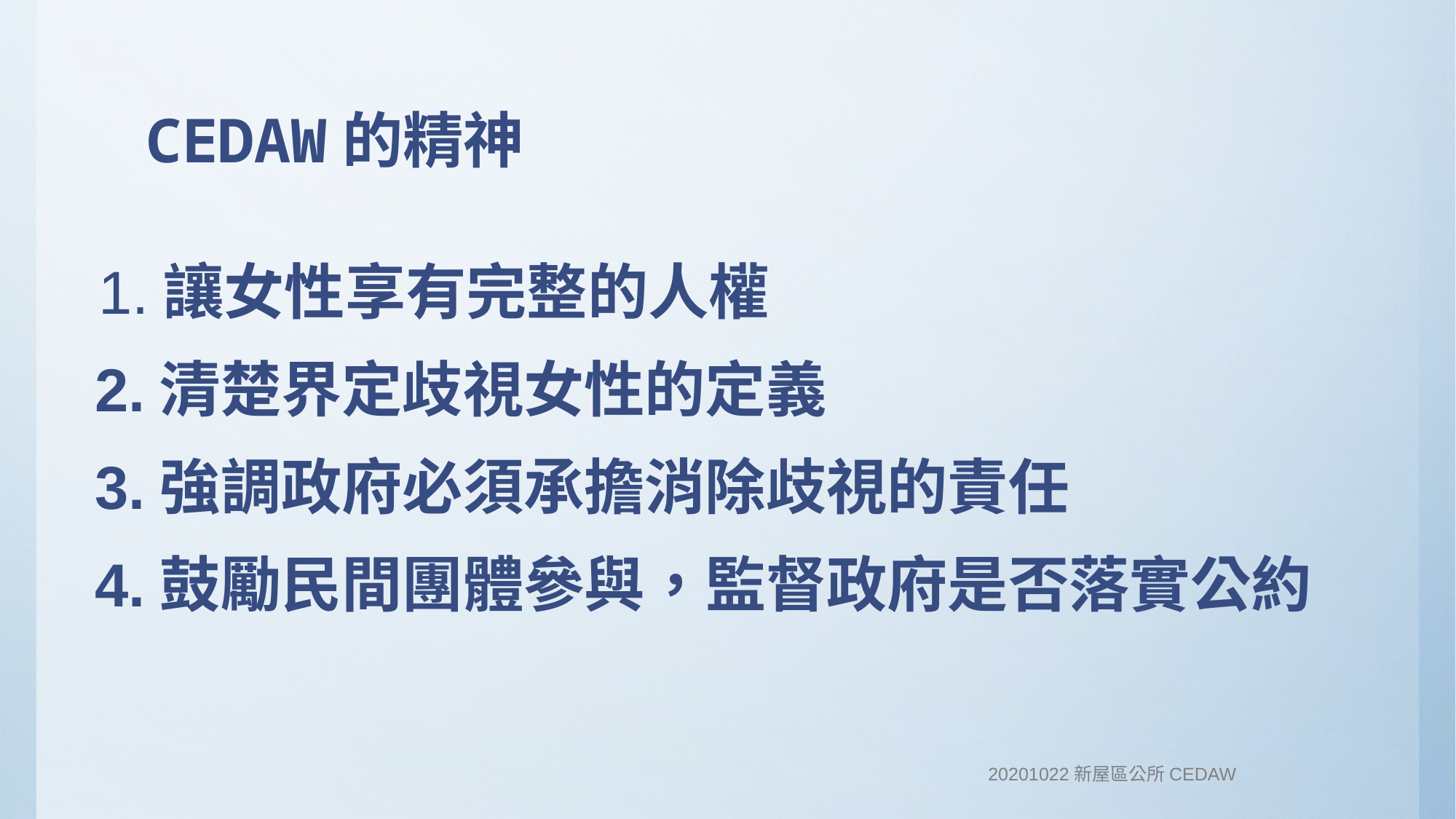

# CEDAW的精神
  1.讓女性享有完整的人權
 2.清楚界定歧視女性的定義
 3.強調政府必須承擔消除歧視的責任
 4.鼓勵民間團體參與，監督政府是否落實公約
20201022新屋區公所CEDAW